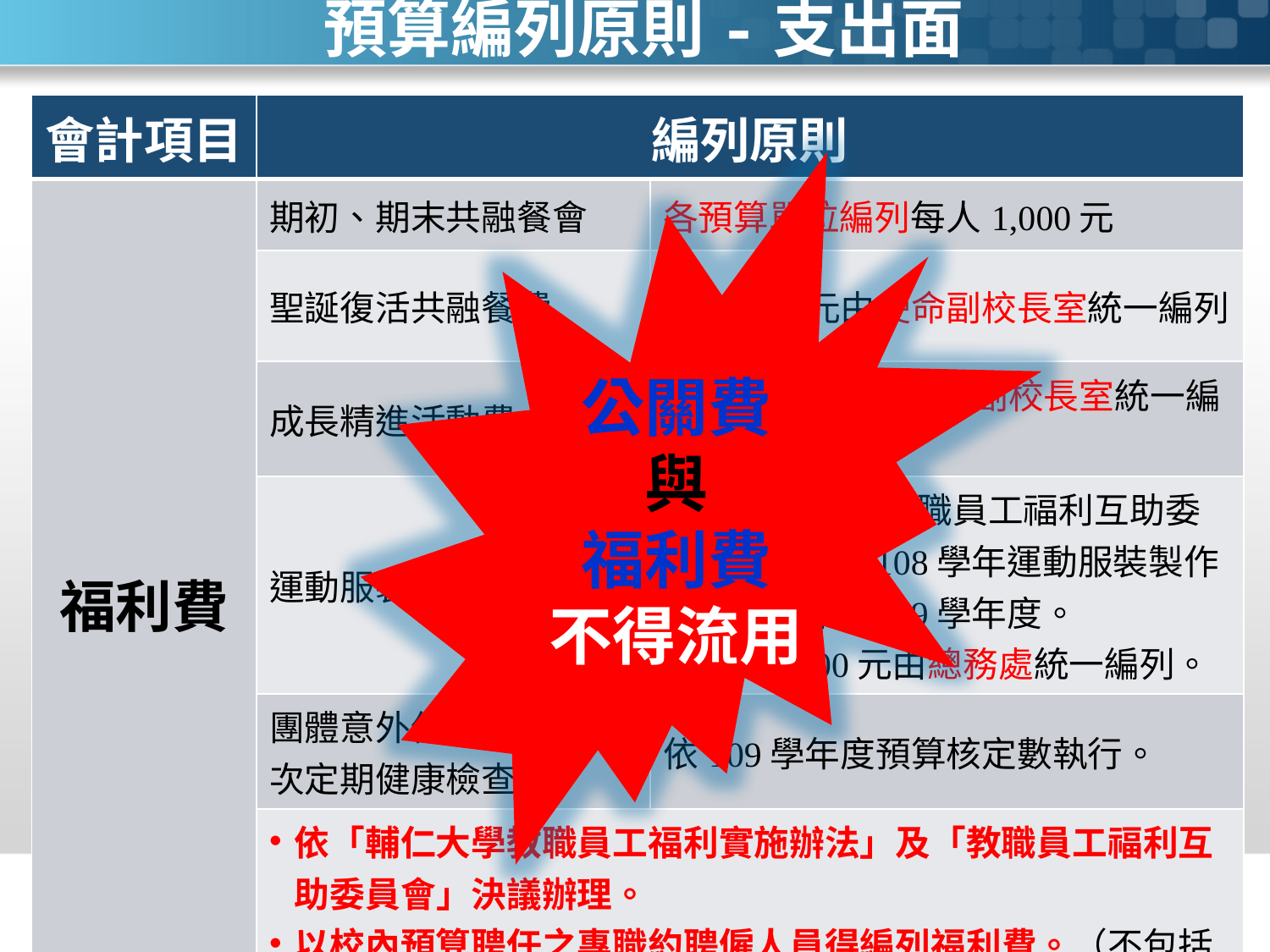

預算編列原則-支出面
| 會計項目 | 編列原則 |  |
| --- | --- | --- |
| 福利費 | 期初、期末共融餐會 | 各預算單位編列每人1,000元 |
|  | 聖誕復活共融餐費 | 每人500元由使命副校長室統一編列 |
|  | 成長精進活動費 | 每人1,500元由使命副校長室統一編列 |
|  | 運動服裝或其他 | 依108.12.11教職員工福利互助委員會決議，108學年運動服裝製作預算保留至109學年度。 每人2,400元由總務處統一編列。 |
|  | 團體意外保險及二年一次定期健康檢查 | 依109學年度預算核定數執行。 |
|  | 依「輔仁大學教職員工福利實施辦法」及「教職員工福利互助委員會」決議辦理。 以校內預算聘任之專職約聘僱人員得編列福利費。（不包括科技部等外來經費聘任之助理人員） |  |
公關費
與
福利費
不得流用